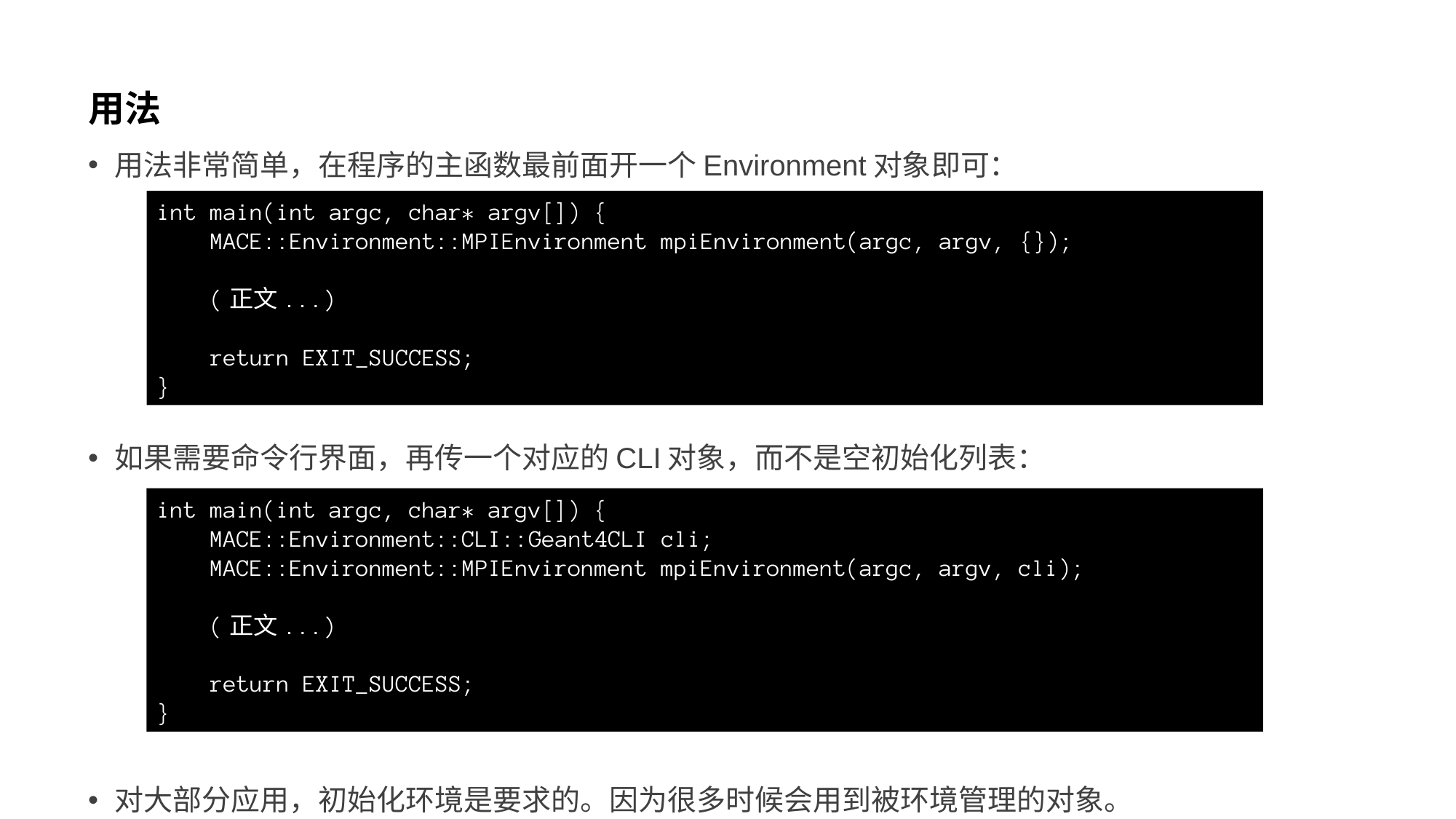

# 用法
用法非常简单，在程序的主函数最前面开一个Environment对象即可：

如果需要命令行界面，再传一个对应的CLI对象，而不是空初始化列表：

对大部分应用，初始化环境是要求的。因为很多时候会用到被环境管理的对象。
int main(int argc, char* argv[]) {
    MACE::Environment::MPIEnvironment mpiEnvironment(argc, argv, {});

    (正文...)

    return EXIT_SUCCESS;
}
int main(int argc, char* argv[]) {
    MACE::Environment::CLI::Geant4CLI cli;
    MACE::Environment::MPIEnvironment mpiEnvironment(argc, argv, cli);

    (正文...)

    return EXIT_SUCCESS;
}
10